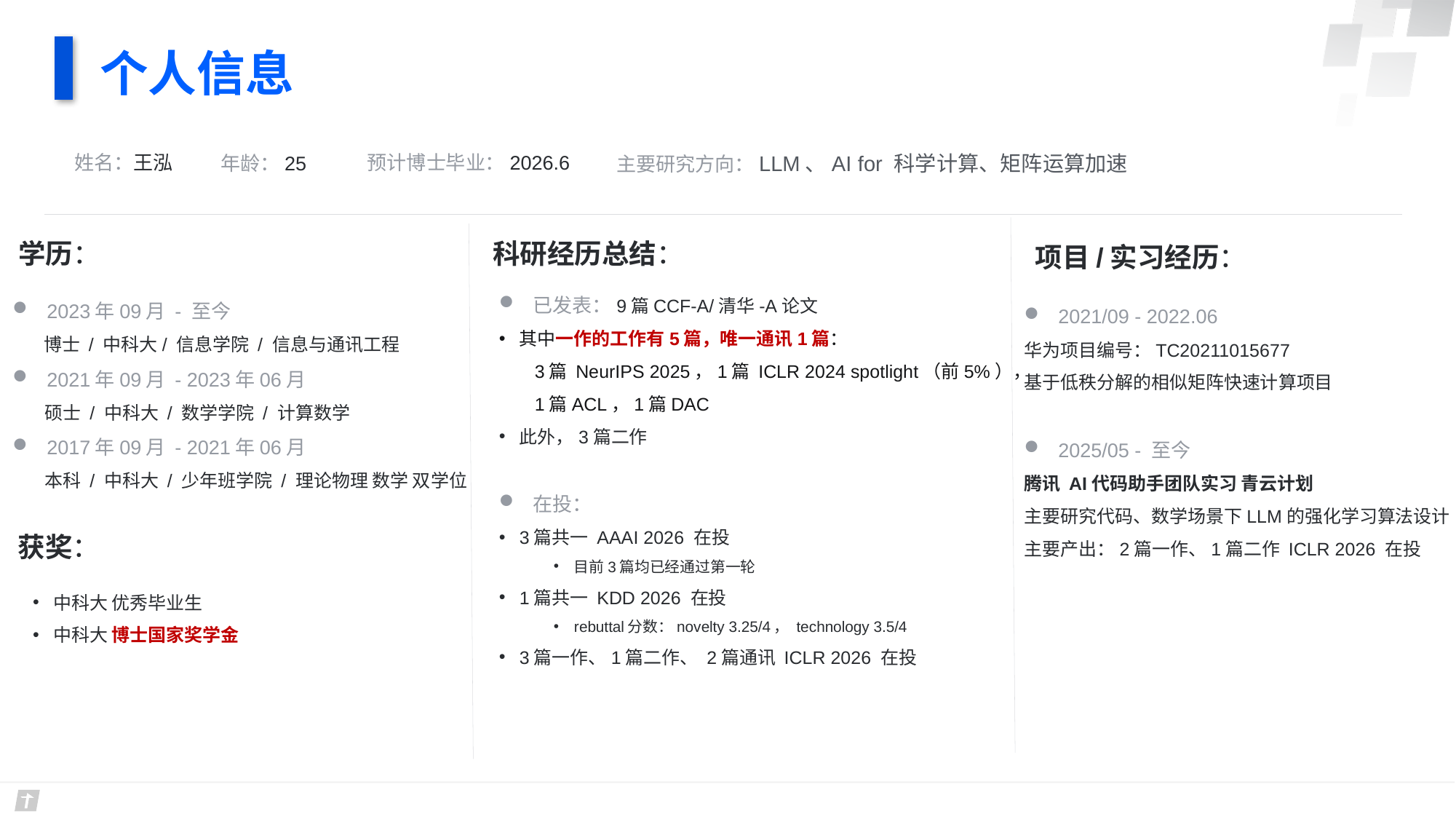

个人信息

主要研究方向：LLM、AI for 科学计算、矩阵运算加速
预计博士毕业：2026.6
姓名：王泓
年龄：25
学历：
科研经历总结：
项目/实习经历：
已发表：9篇CCF-A/清华-A论文
其中一作的工作有5篇，唯一通讯1篇：
       3篇 NeurIPS 2025，1篇 ICLR 2024 spotlight（前5%），
       1篇ACL，1篇DAC
此外，3篇二作

在投：
3篇共一 AAAI 2026 在投
目前3篇均已经通过第一轮
1篇共一 KDD 2026 在投
rebuttal分数：novelty 3.25/4， technology 3.5/4
3篇一作、1篇二作、 2篇通讯 ICLR 2026 在投
2023年09月 - 至今
        博士 / 中科大/ 信息学院 / 信息与通讯工程
2021年09月 - 2023年06月
       硕士 / 中科大 / 数学学院 / 计算数学
2017年09月 - 2021年06月
       本科 / 中科大 / 少年班学院 / 理论物理 数学 双学位

2021/09 - 2022.06
华为项目编号：TC20211015677
基于低秩分解的相似矩阵快速计算项目

2025/05 - 至今
腾讯 AI代码助手团队实习 青云计划
主要研究代码、数学场景下LLM的强化学习算法设计
主要产出：2篇一作、1篇二作 ICLR 2026 在投
获奖：
中科大 优秀毕业生
中科大 博士国家奖学金